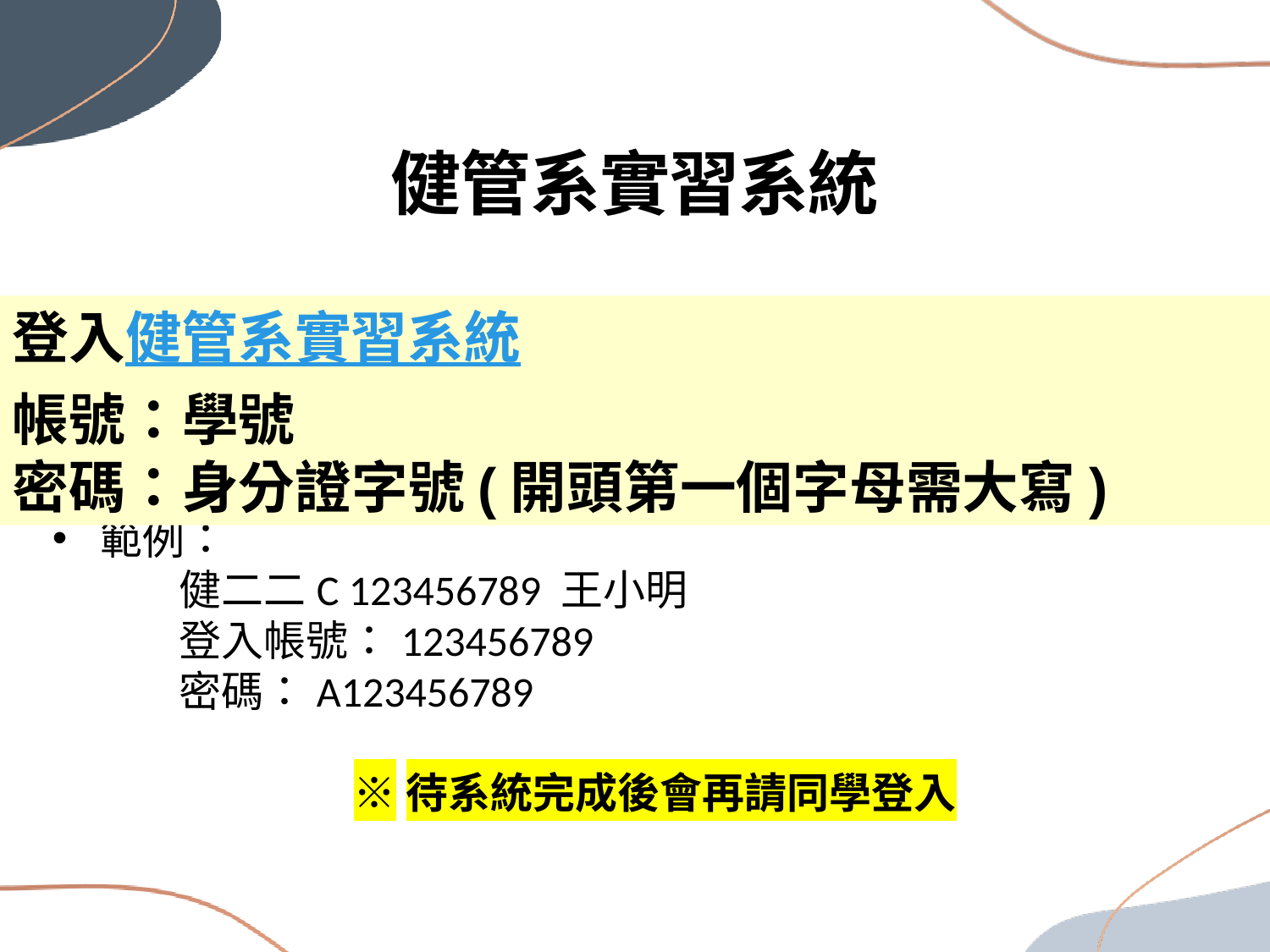

健管系實習系統
登入健管系實習系統
帳號：學號
密碼：身分證字號(開頭第一個字母需大寫)
範例：
	健二二C 123456789 王小明
	登入帳號：123456789
         	密碼：A123456789

※待系統完成後會再請同學登入